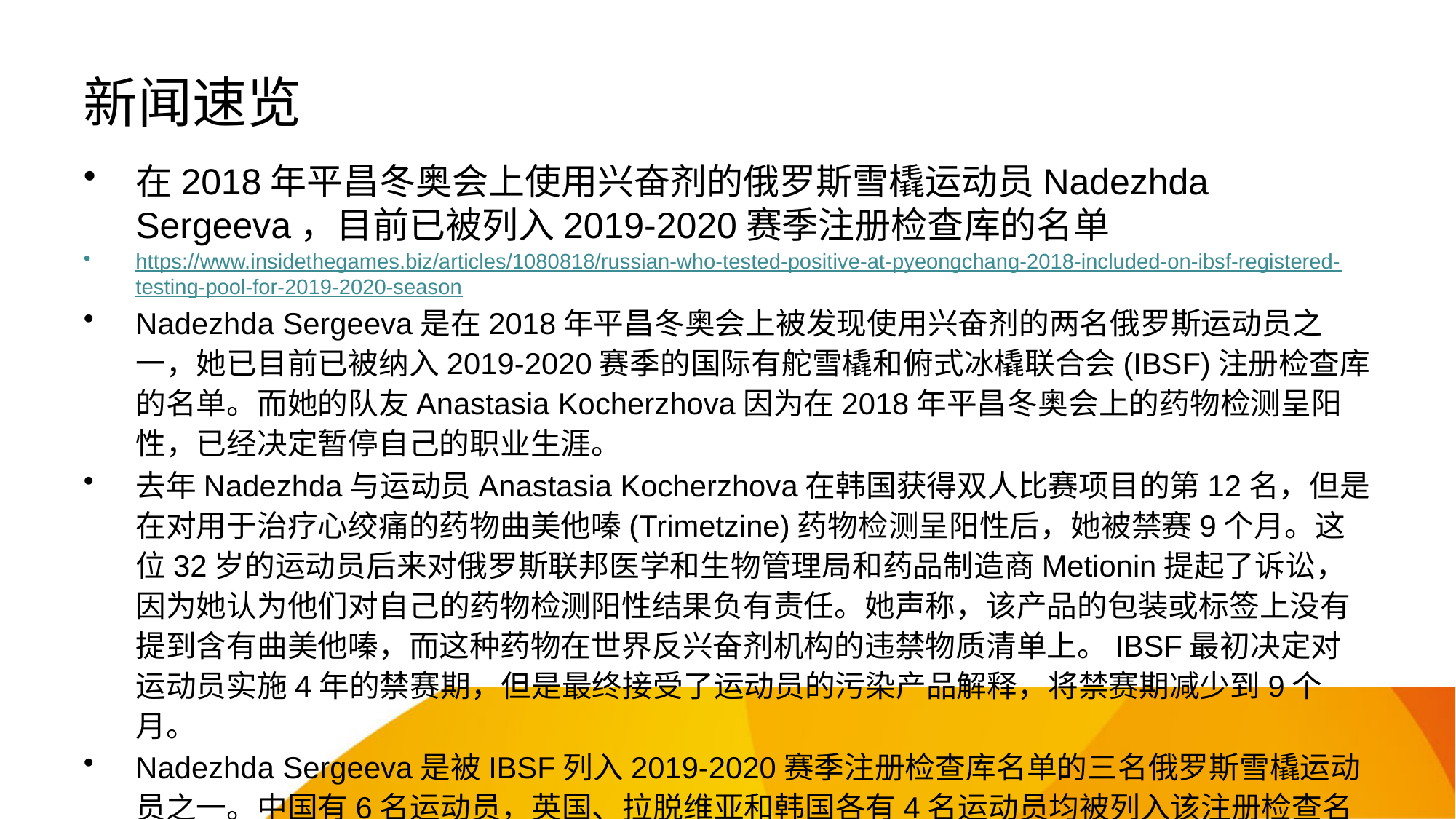

# 新闻速览
在2018年平昌冬奥会上使用兴奋剂的俄罗斯雪橇运动员Nadezhda Sergeeva，目前已被列入2019-2020赛季注册检查库的名单
https://www.insidethegames.biz/articles/1080818/russian-who-tested-positive-at-pyeongchang-2018-included-on-ibsf-registered-testing-pool-for-2019-2020-season
Nadezhda Sergeeva是在2018年平昌冬奥会上被发现使用兴奋剂的两名俄罗斯运动员之一，她已目前已被纳入2019-2020赛季的国际有舵雪橇和俯式冰橇联合会(IBSF)注册检查库的名单。而她的队友Anastasia Kocherzhova因为在2018年平昌冬奥会上的药物检测呈阳性，已经决定暂停自己的职业生涯。
去年Nadezhda与运动员Anastasia Kocherzhova在韩国获得双人比赛项目的第12名，但是在对用于治疗心绞痛的药物曲美他嗪(Trimetzine)药物检测呈阳性后，她被禁赛9个月。这位32岁的运动员后来对俄罗斯联邦医学和生物管理局和药品制造商Metionin提起了诉讼，因为她认为他们对自己的药物检测阳性结果负有责任。她声称，该产品的包装或标签上没有提到含有曲美他嗪，而这种药物在世界反兴奋剂机构的违禁物质清单上。IBSF最初决定对运动员实施4年的禁赛期，但是最终接受了运动员的污染产品解释，将禁赛期减少到9个月。
Nadezhda Sergeeva是被IBSF列入2019-2020赛季注册检查库名单的三名俄罗斯雪橇运动员之一。中国有6名运动员，英国、拉脱维亚和韩国各有4名运动员均被列入该注册检查名单。